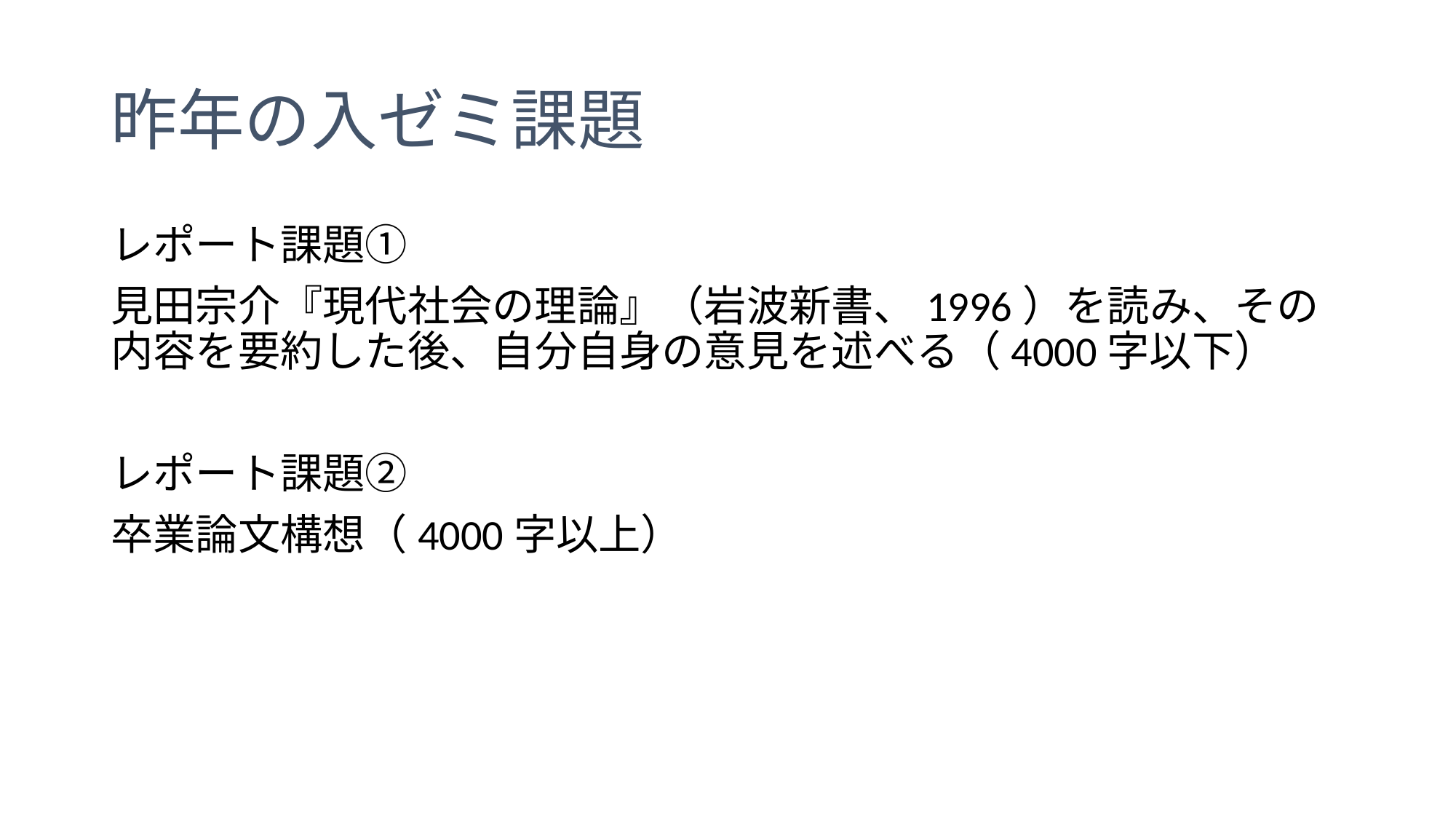

# 昨年の入ゼミ課題
レポート課題①
見田宗介『現代社会の理論』（岩波新書、1996）を読み、その内容を要約した後、自分自身の意見を述べる（4000字以下）

レポート課題②
卒業論文構想（4000字以上）